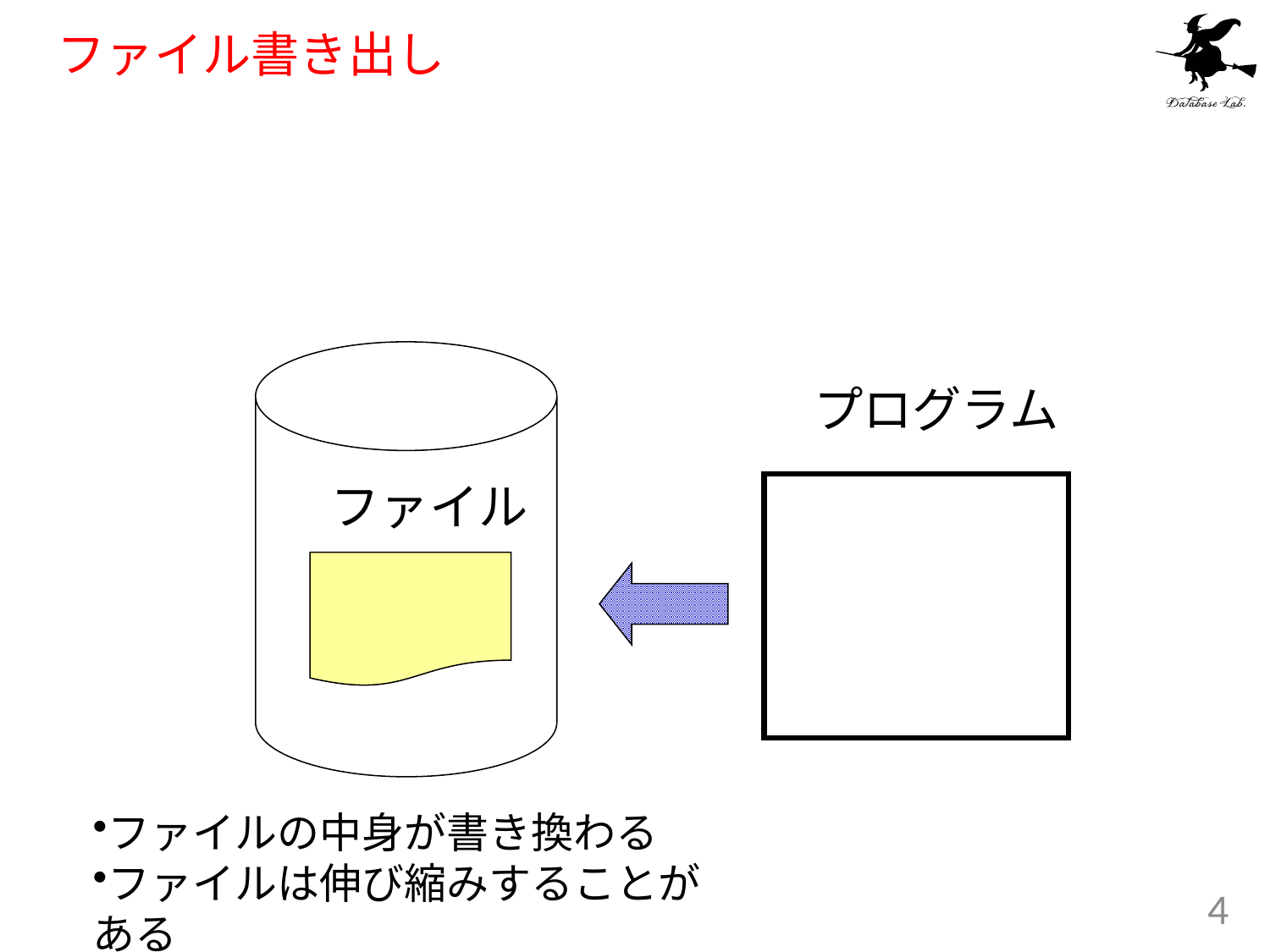

# ファイル書き出し

プログラム
ファイル

ファイルの中身が書き換わる
ファイルは伸び縮みすることがある
4